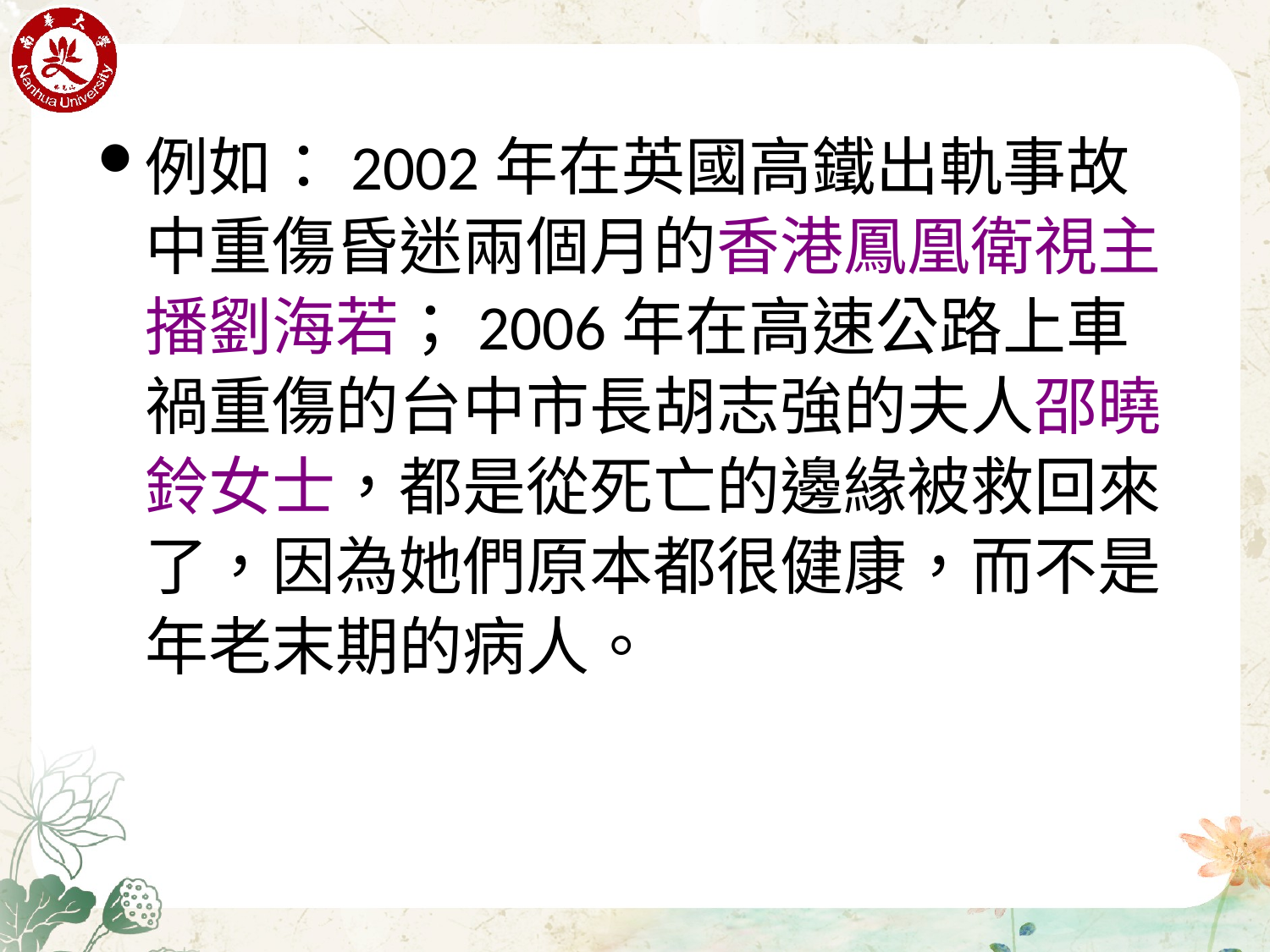

例如：2002年在英國高鐵出軌事故中重傷昏迷兩個月的香港鳳凰衛視主播劉海若；2006年在高速公路上車禍重傷的台中市長胡志強的夫人邵曉鈴女士，都是從死亡的邊緣被救回來了，因為她們原本都很健康，而不是年老末期的病人。